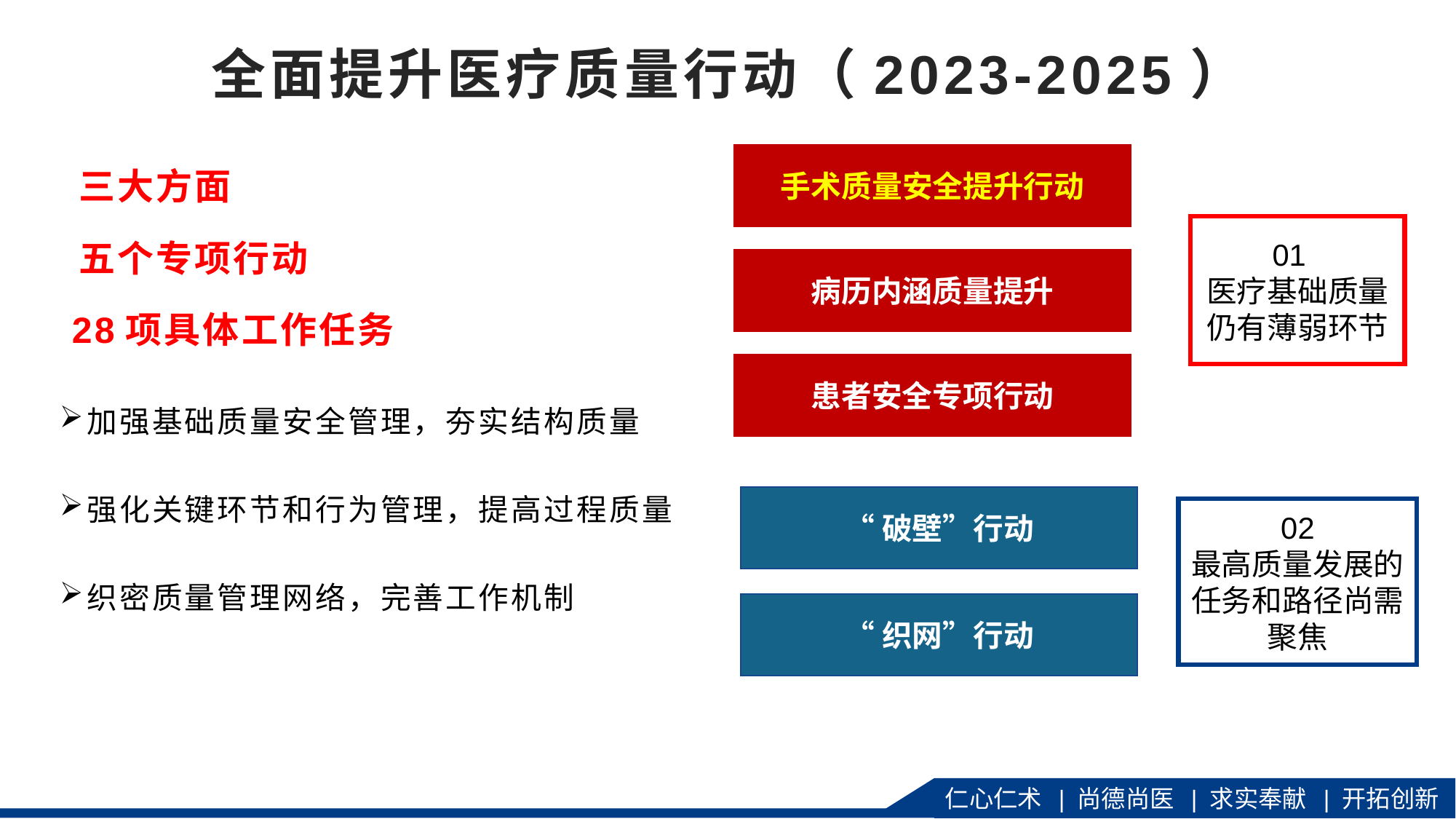

# 全面提升医疗质量行动（2023-2025）
 三大方面
 五个专项行动
 28项具体工作任务
加强基础质量安全管理，夯实结构质量
强化关键环节和行为管理，提高过程质量
织密质量管理网络，完善工作机制
手术质量安全提升行动
01
医疗基础质量仍有薄弱环节
病历内涵质量提升
患者安全专项行动
“破壁”行动
02
最高质量发展的任务和路径尚需聚焦
“织网”行动